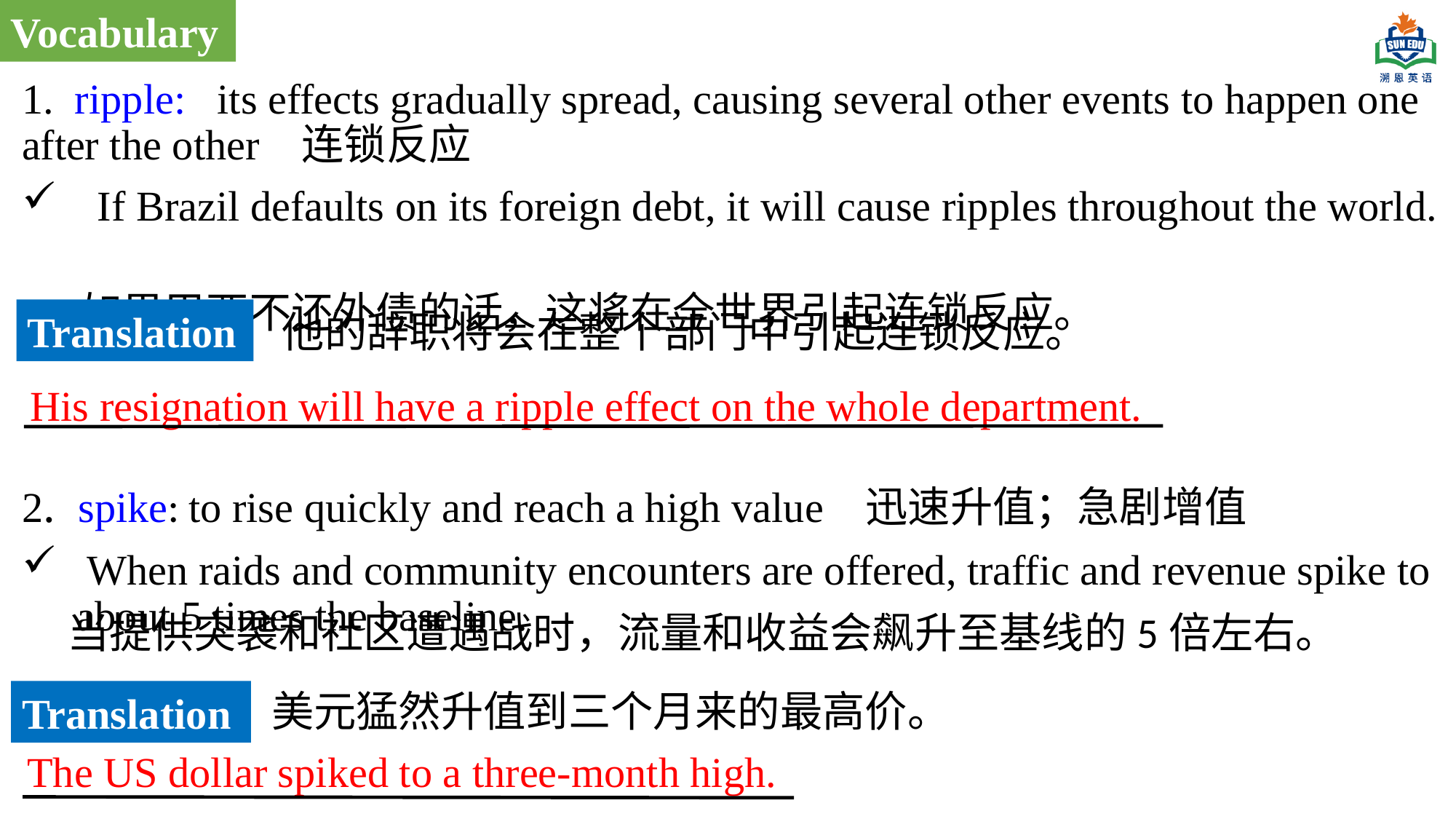

Vocabulary
1.  ripple:   its effects gradually spread, causing several other events to happen one after the other   连锁反应
  If Brazil defaults on its foreign debt, it will cause ripples throughout the world.
     如果巴西不还外债的话，这将在全世界引起连锁反应。

2.  spike: to rise quickly and reach a high value   迅速升值；急剧增值
 When raids and community encounters are offered, traffic and revenue spike to about 5 times the baseline.
Translation
他的辞职将会在整个部门中引起连锁反应。
His resignation will have a ripple effect on the whole department.
当提供突袭和社区遭遇战时，流量和收益会飙升至基线的5倍左右。
Translation
   美元猛然升值到三个月来的最高价。
The US dollar spiked to a three-month high.